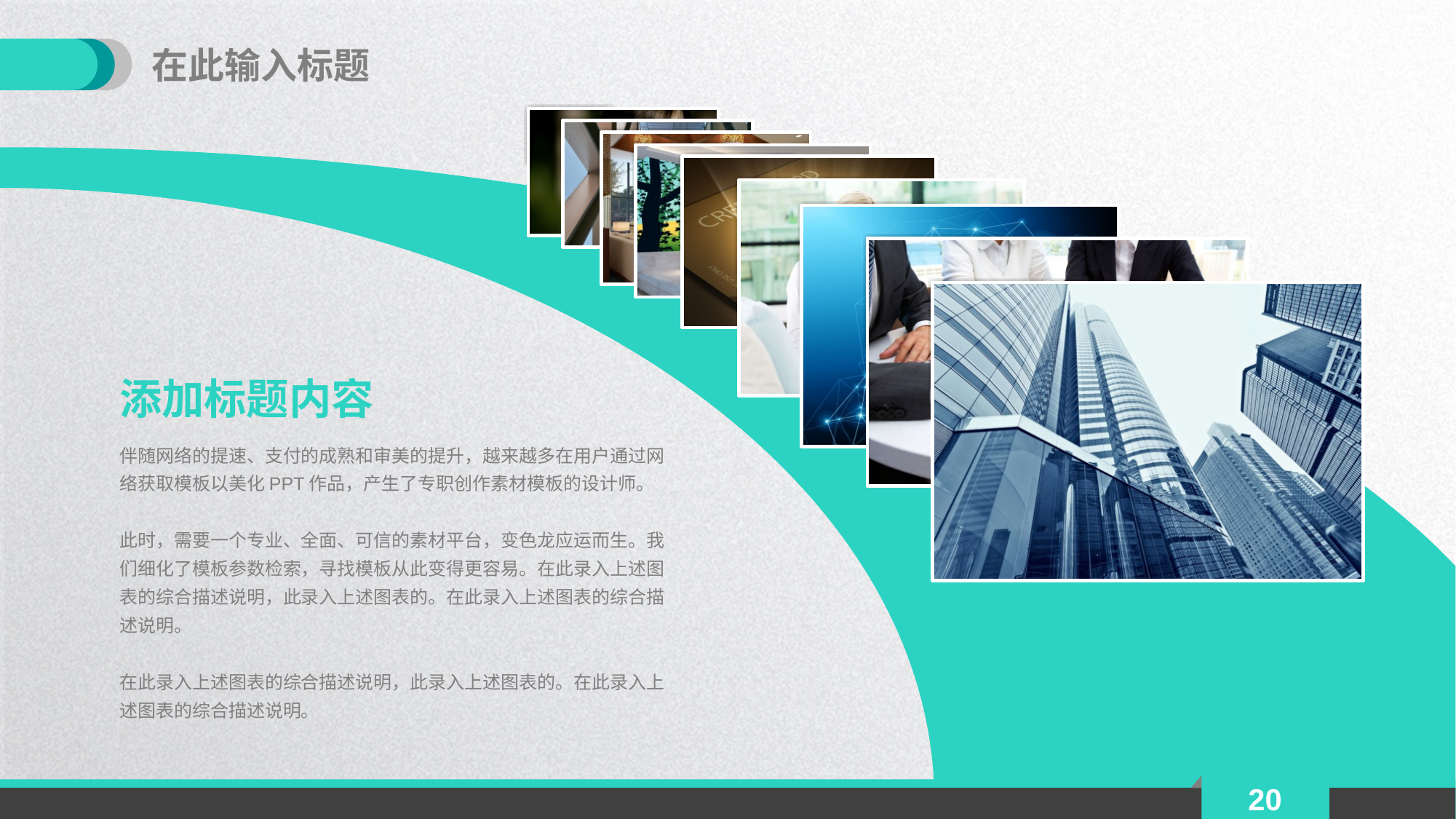

在此输入标题

添加标题内容
伴随网络的提速、支付的成熟和审美的提升，越来越多在用户通过网络获取模板以美化PPT作品，产生了专职创作素材模板的设计师。

此时，需要一个专业、全面、可信的素材平台，变色龙应运而生。我们细化了模板参数检索，寻找模板从此变得更容易。在此录入上述图表的综合描述说明，此录入上述图表的。在此录入上述图表的综合描述说明。

在此录入上述图表的综合描述说明，此录入上述图表的。在此录入上述图表的综合描述说明。

20